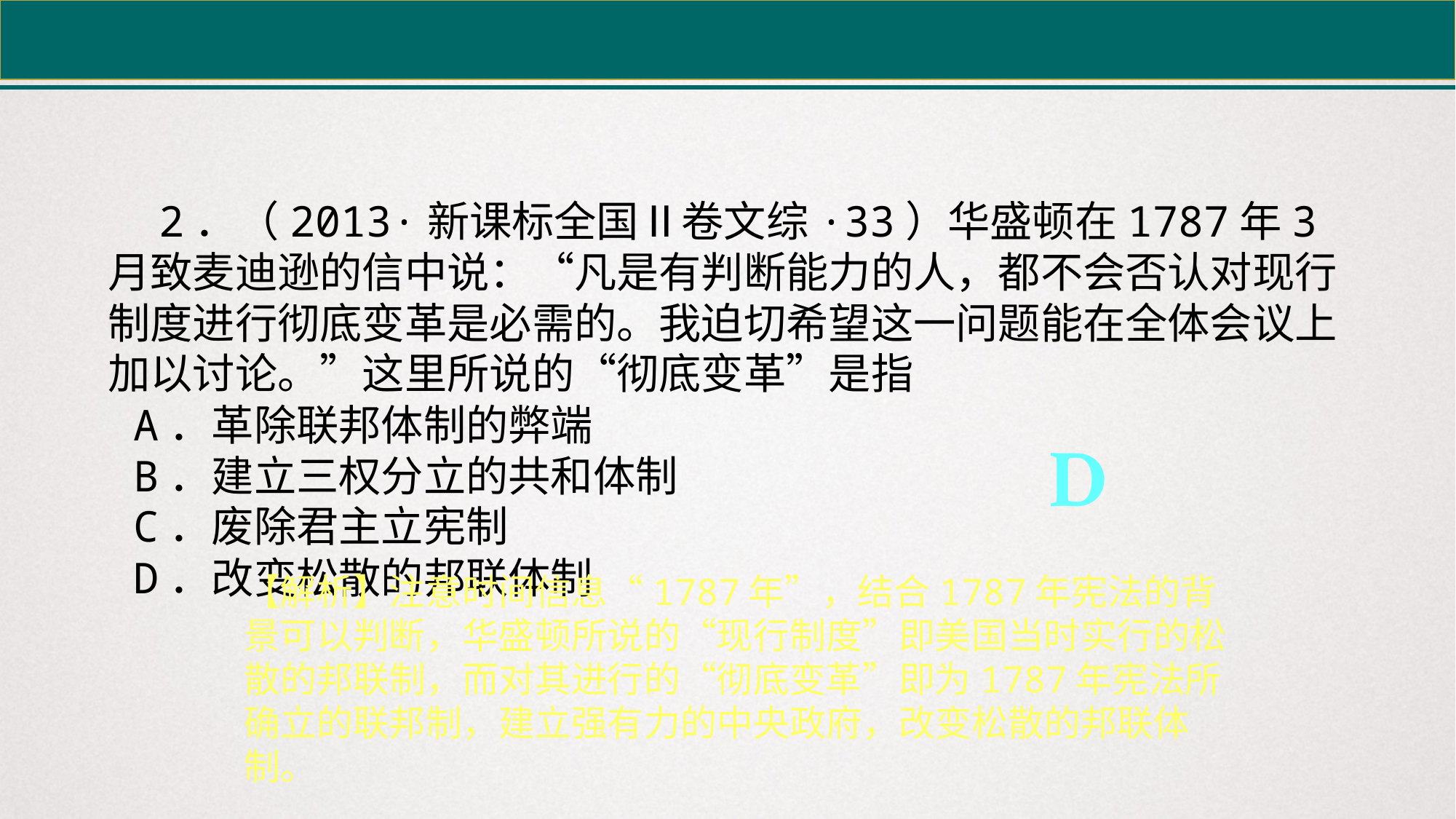

2．（2013·新课标全国Ⅱ卷文综·33）华盛顿在1787年3月致麦迪逊的信中说：“凡是有判断能力的人，都不会否认对现行制度进行彻底变革是必需的。我迫切希望这一问题能在全体会议上加以讨论。”这里所说的“彻底变革”是指
 A．革除联邦体制的弊端
 B．建立三权分立的共和体制
 C．废除君主立宪制
 D．改变松散的邦联体制
D
【解析】注意时间信息“1787年”，结合1787年宪法的背景可以判断，华盛顿所说的“现行制度”即美国当时实行的松散的邦联制，而对其进行的“彻底变革”即为1787年宪法所确立的联邦制，建立强有力的中央政府，改变松散的邦联体制。